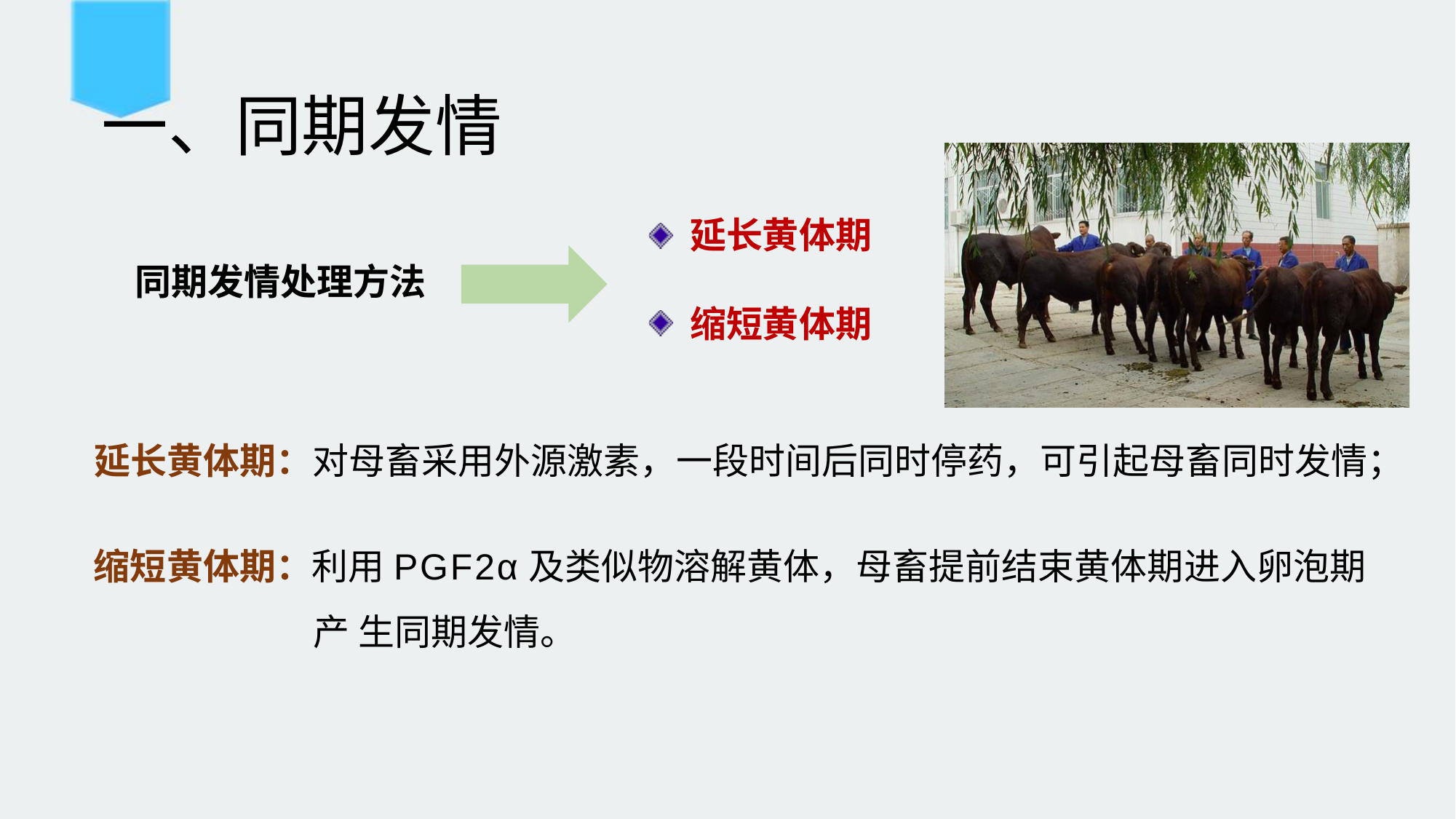

# 一、同期发情

延长黄体期

缩短黄体期

同期发情处理方法

延长黄体期：对母畜采用外源激素，一段时间后同时停药，可引起母畜同时发情；
缩短黄体期：利用PGF2α及类似物溶解黄体，母畜提前结束黄体期进入卵泡期产 生同期发情。